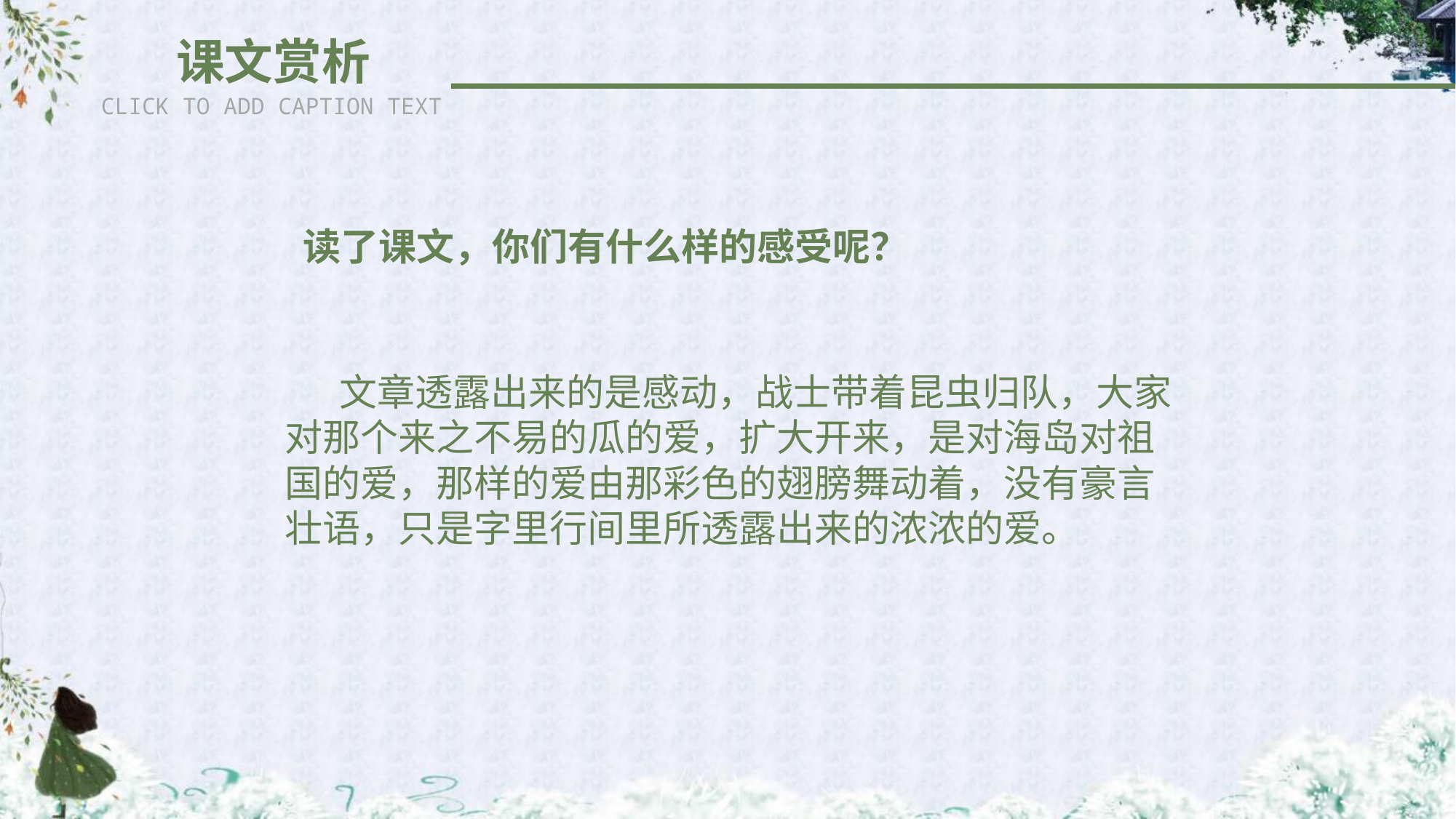

课文赏析

CLICK TO ADD CAPTION TEXT
读了课文，你们有什么样的感受呢？
　  文章透露出来的是感动，战士带着昆虫归队，大家对那个来之不易的瓜的爱，扩大开来，是对海岛对祖国的爱，那样的爱由那彩色的翅膀舞动着，没有豪言壮语，只是字里行间里所透露出来的浓浓的爱。